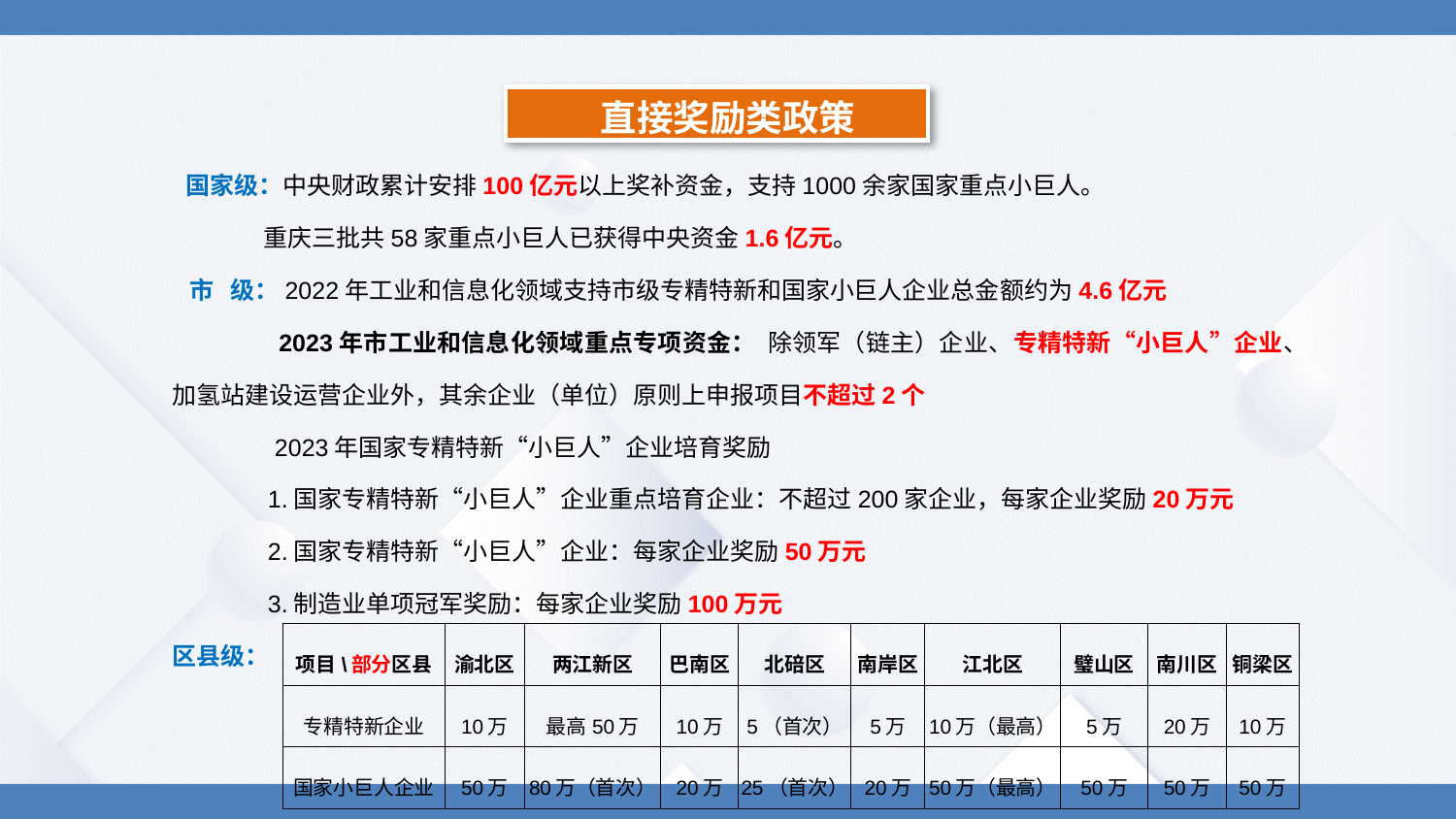

直接奖励类政策
 国家级：中央财政累计安排100亿元以上奖补资金，支持1000余家国家重点小巨人。
                重庆三批共58家重点小巨人已获得中央资金1.6亿元。
  市   级：2022年工业和信息化领域支持市级专精特新和国家小巨人企业总金额约为4.6亿元
               2023年市工业和信息化领域重点专项资金：  除领军（链主）企业、专精特新“小巨人”企业、加氢站建设运营企业外，其余企业（单位）原则上申报项目不超过2个
               2023年国家专精特新“小巨人”企业培育奖励
              1.国家专精特新“小巨人”企业重点培育企业：不超过200家企业，每家企业奖励20万元
              2.国家专精特新“小巨人”企业：每家企业奖励50万元
              3.制造业单项冠军奖励：每家企业奖励100万元
区县级：

| 项目\部分区县 | 渝北区 | 两江新区 | 巴南区 | 北碚区 | 南岸区 | 江北区 | 璧山区 | 南川区 | 铜梁区 |
| --- | --- | --- | --- | --- | --- | --- | --- | --- | --- |
| 专精特新企业 | 10万 | 最高50万 | 10万 | 5（首次） | 5万 | 10万（最高） | 5万 | 20万 | 10万 |
| 国家小巨人企业 | 50万 | 80万（首次） | 20万 | 25（首次） | 20万 | 50万（最高） | 50万 | 50万 | 50万 |